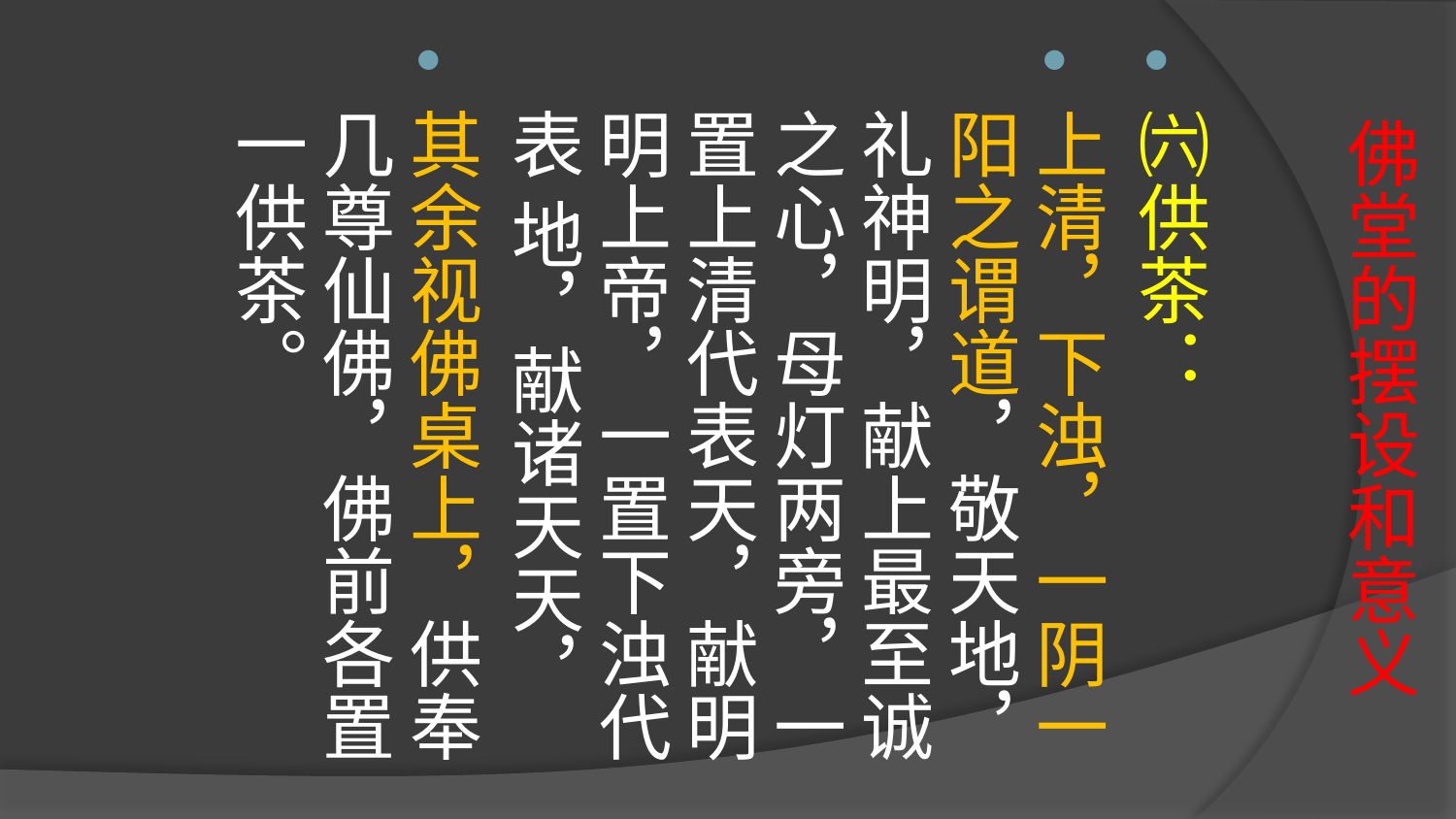

# 佛堂的摆设和意义
㈥供茶：
上清，下浊，一阴一阳之谓道，敬天地，礼神明，献上最至诚之心，母灯两旁，一置上清代表天，献明明上帝，一置下浊代表 地，献诸天天，
其余视佛桌上，供奉几尊仙佛，佛前各置一供茶。